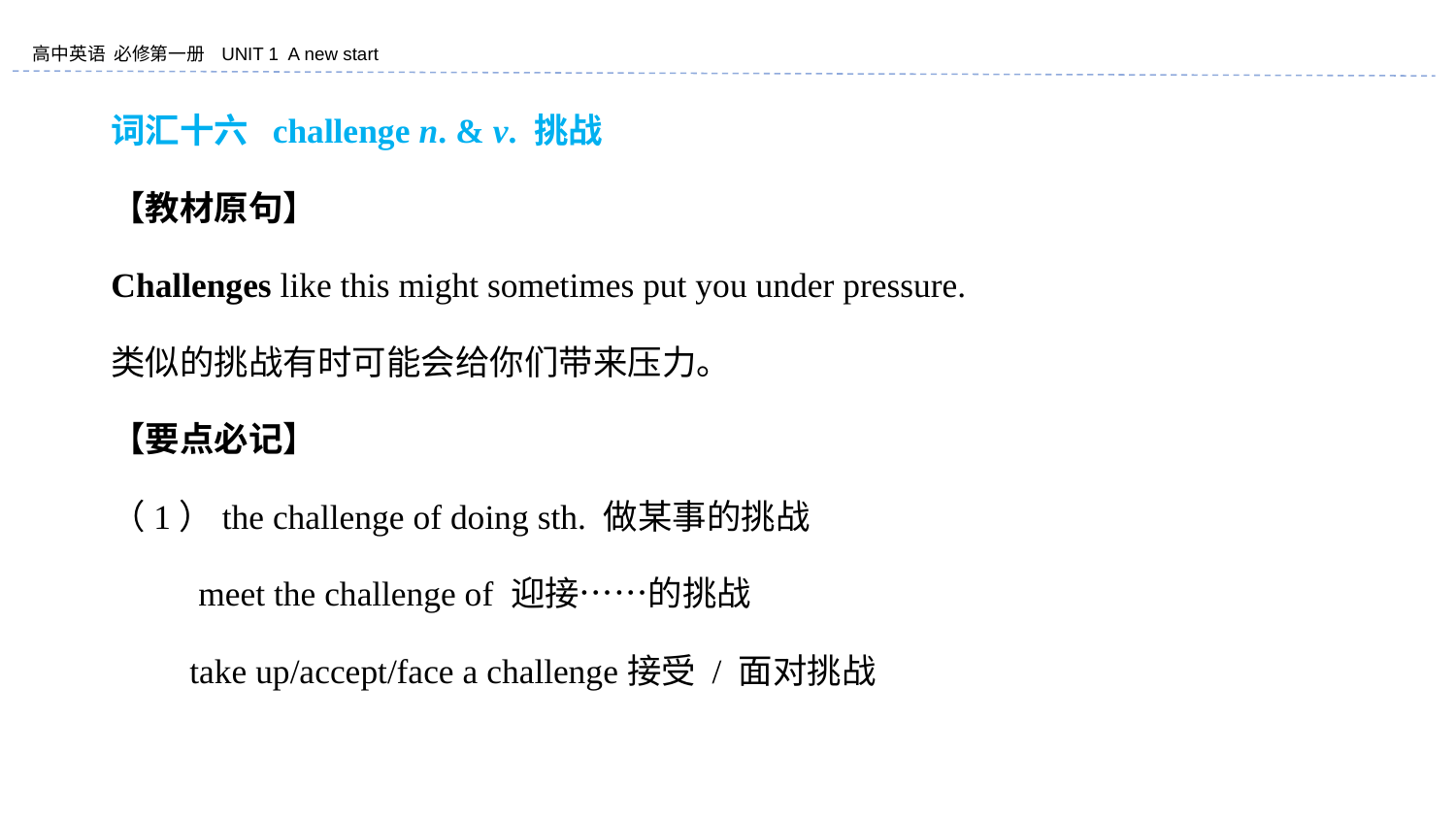

词汇十六  challenge n. & v. 挑战
【教材原句】
Challenges like this might sometimes put you under pressure.
类似的挑战有时可能会给你们带来压力。
【要点必记】
（1）the challenge of doing sth. 做某事的挑战
          meet the challenge of 迎接……的挑战
         take up/accept/face a challenge接受 / 面对挑战